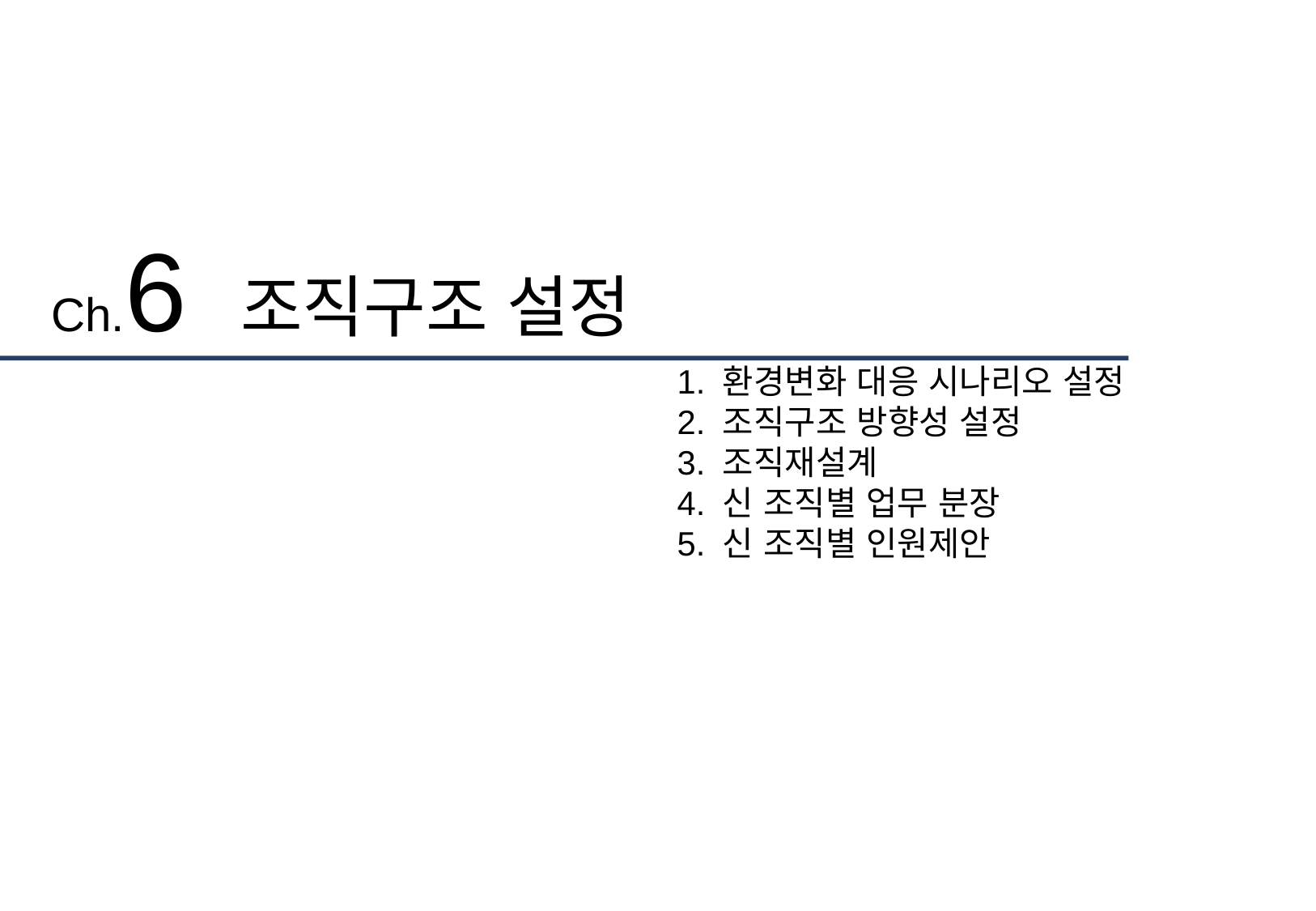

Ch.6  조직구조 설정

1. 환경변화 대응 시나리오 설정
2. 조직구조 방향성 설정
3. 조직재설계
4. 신 조직별 업무 분장
5. 신 조직별 인원제안